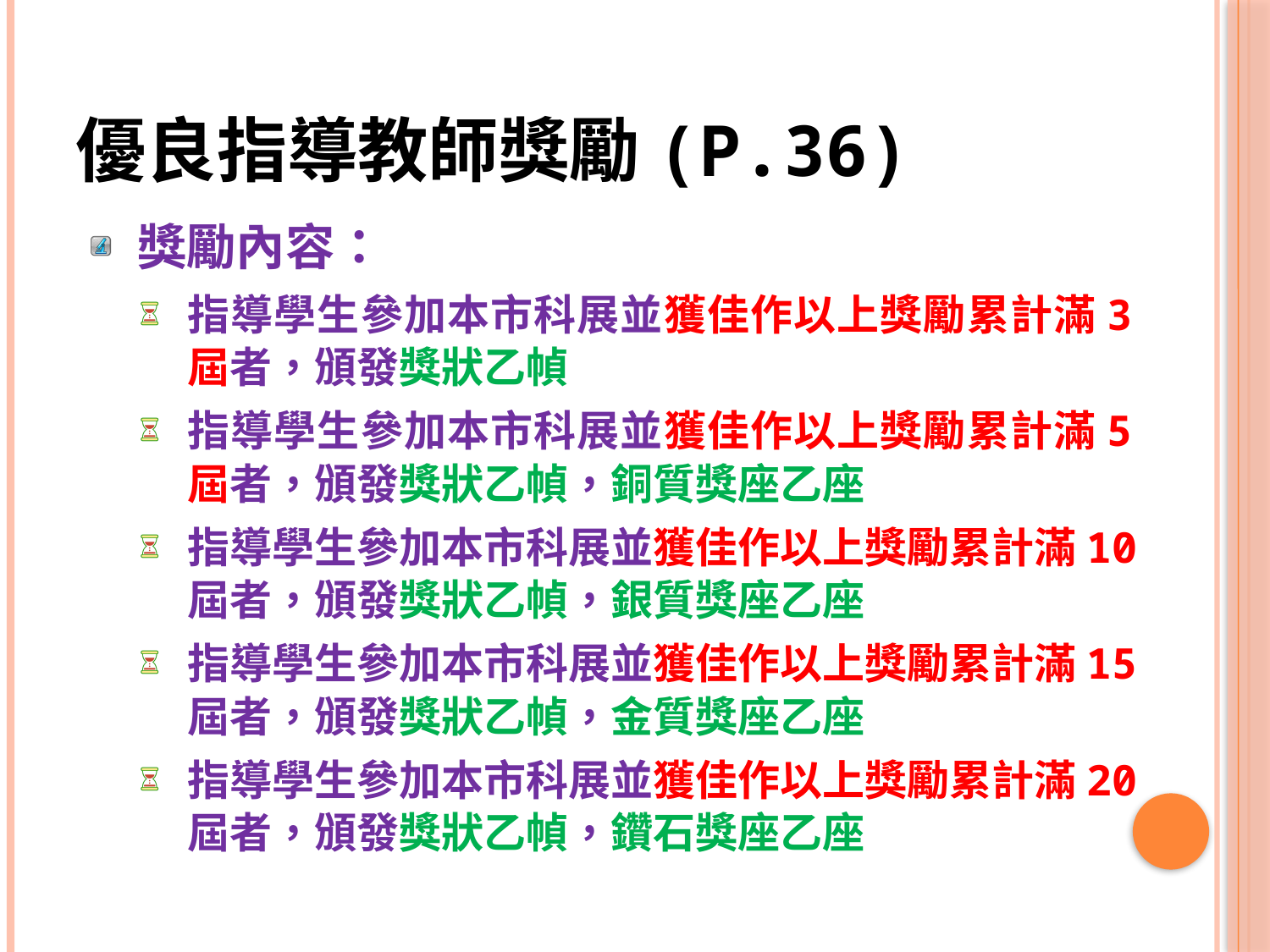

# 優良指導教師獎勵(P.36)
獎勵內容：
指導學生參加本市科展並獲佳作以上獎勵累計滿3屆者，頒發獎狀乙幀
指導學生參加本市科展並獲佳作以上獎勵累計滿5屆者，頒發獎狀乙幀，銅質獎座乙座
指導學生參加本市科展並獲佳作以上獎勵累計滿10屆者，頒發獎狀乙幀，銀質獎座乙座
指導學生參加本市科展並獲佳作以上獎勵累計滿15屆者，頒發獎狀乙幀，金質獎座乙座
指導學生參加本市科展並獲佳作以上獎勵累計滿20屆者，頒發獎狀乙幀，鑽石獎座乙座